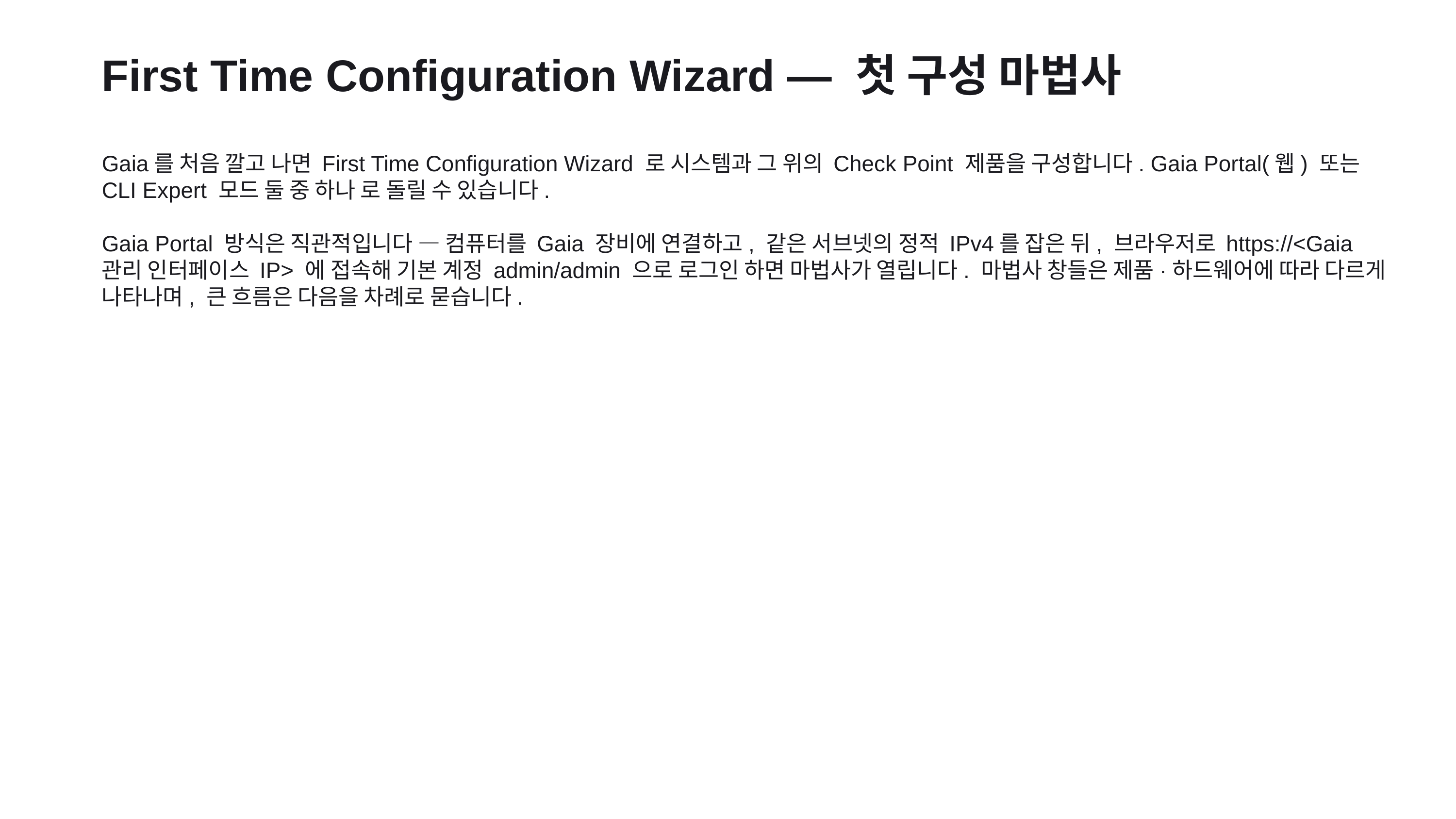

First Time Configuration Wizard — 첫 구성 마법사
Gaia를 처음 깔고 나면 First Time Configuration Wizard 로 시스템과 그 위의 Check Point 제품을 구성합니다. Gaia Portal(웹) 또는 CLI Expert 모드 둘 중 하나 로 돌릴 수 있습니다.

Gaia Portal 방식은 직관적입니다 — 컴퓨터를 Gaia 장비에 연결하고, 같은 서브넷의 정적 IPv4를 잡은 뒤, 브라우저로 https://<Gaia 관리 인터페이스 IP> 에 접속해 기본 계정 admin/admin 으로 로그인 하면 마법사가 열립니다. 마법사 창들은 제품·하드웨어에 따라 다르게 나타나며, 큰 흐름은 다음을 차례로 묻습니다.